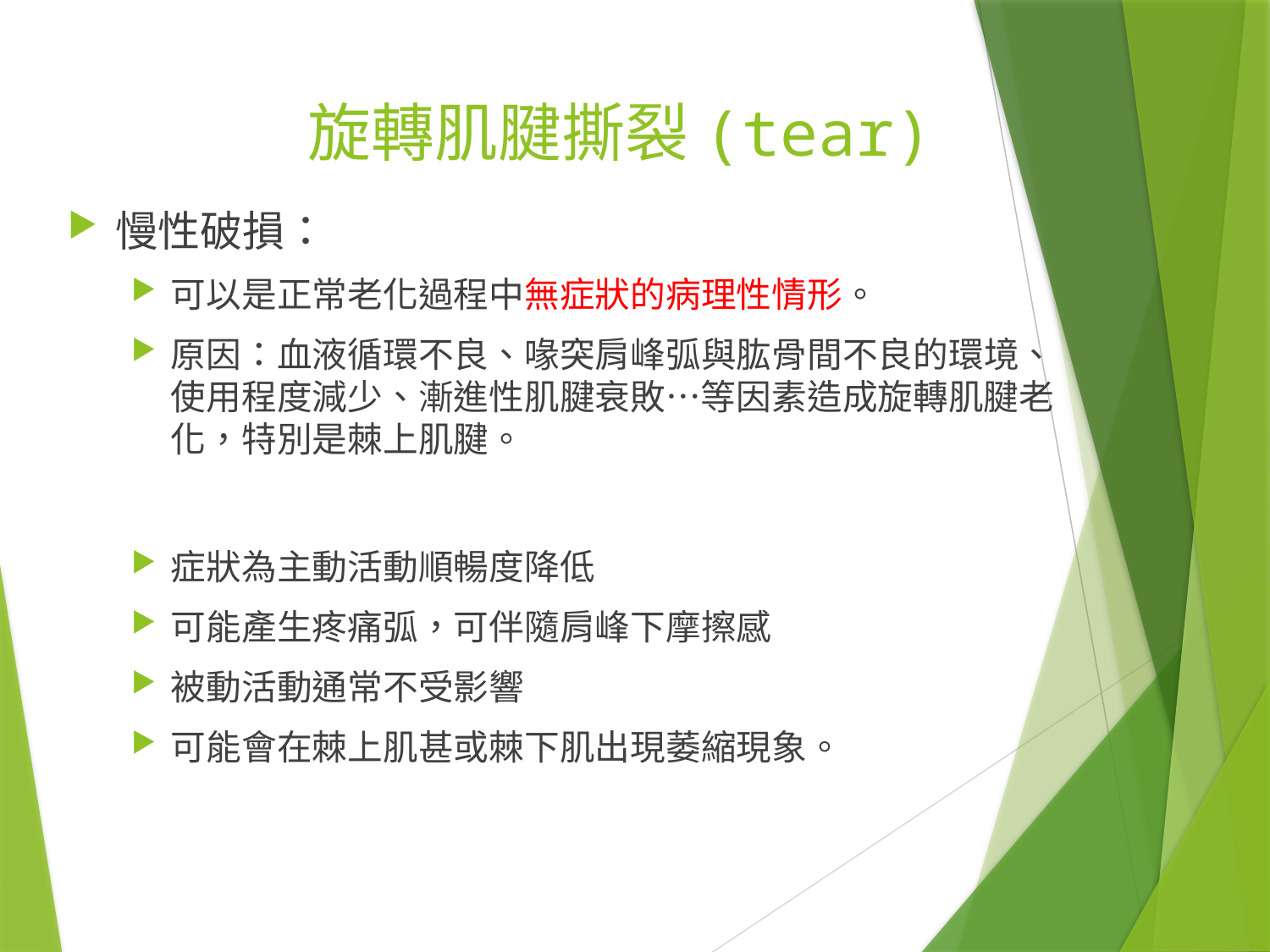

# 旋轉肌腱撕裂(tear)
慢性破損：
可以是正常老化過程中無症狀的病理性情形。
原因：血液循環不良、喙突肩峰弧與肱骨間不良的環境、使用程度減少、漸進性肌腱衰敗…等因素造成旋轉肌腱老化，特別是棘上肌腱。

症狀為主動活動順暢度降低
可能產生疼痛弧，可伴隨肩峰下摩擦感
被動活動通常不受影響
可能會在棘上肌甚或棘下肌出現萎縮現象。